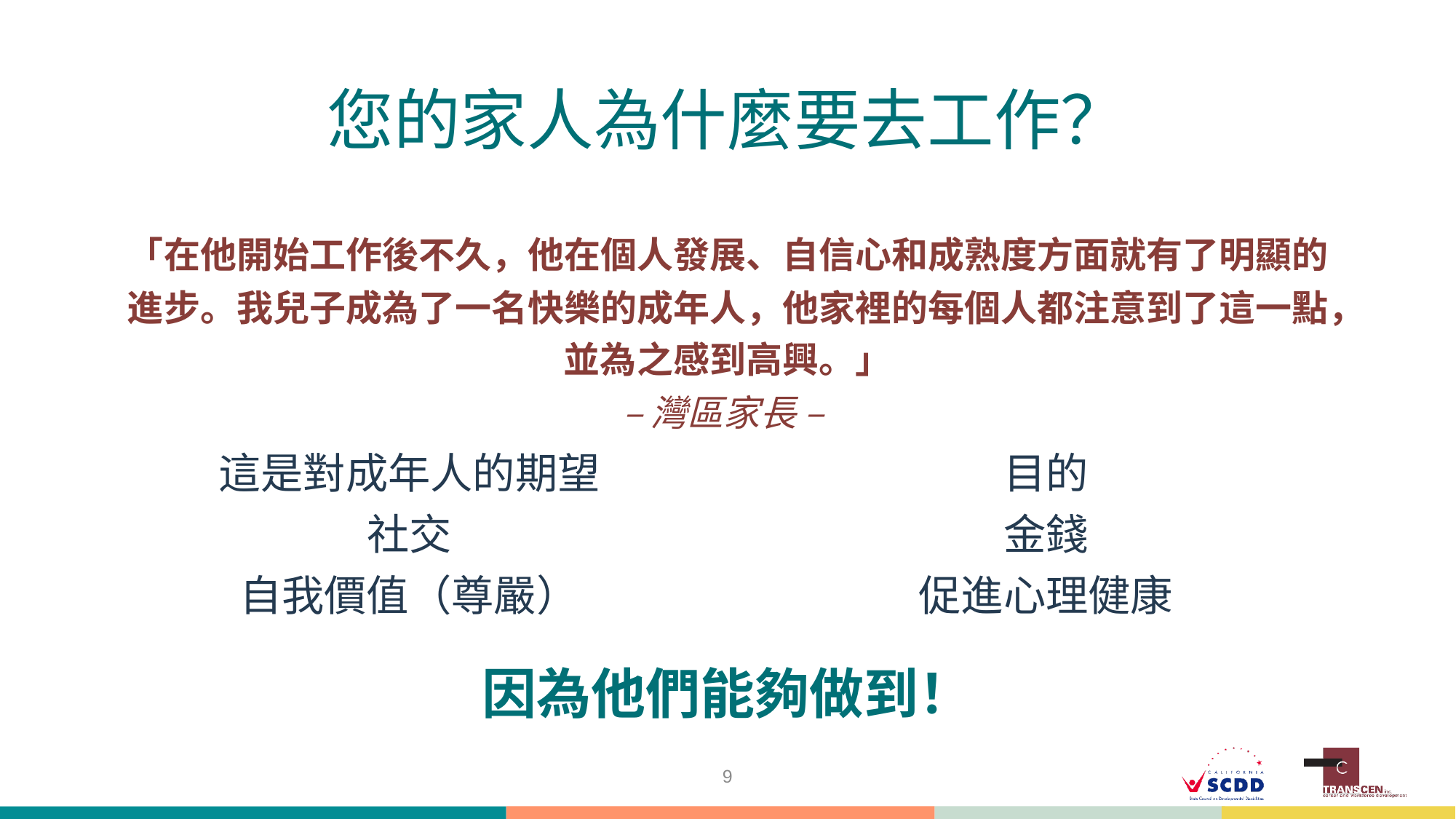

# 您的家人為什麼要去工作？
「在他開始工作後不久，他在個人發展、自信心和成熟度方面就有了明顯的進步。我兒子成為了一名快樂的成年人，他家裡的每個人都注意到了這一點，並為之感到高興。」
– 灣區家長 –
這是對成年人的期望
社交
自我價值（尊嚴）

目的
金錢
促進心理健康
因為他們能夠做到！
9